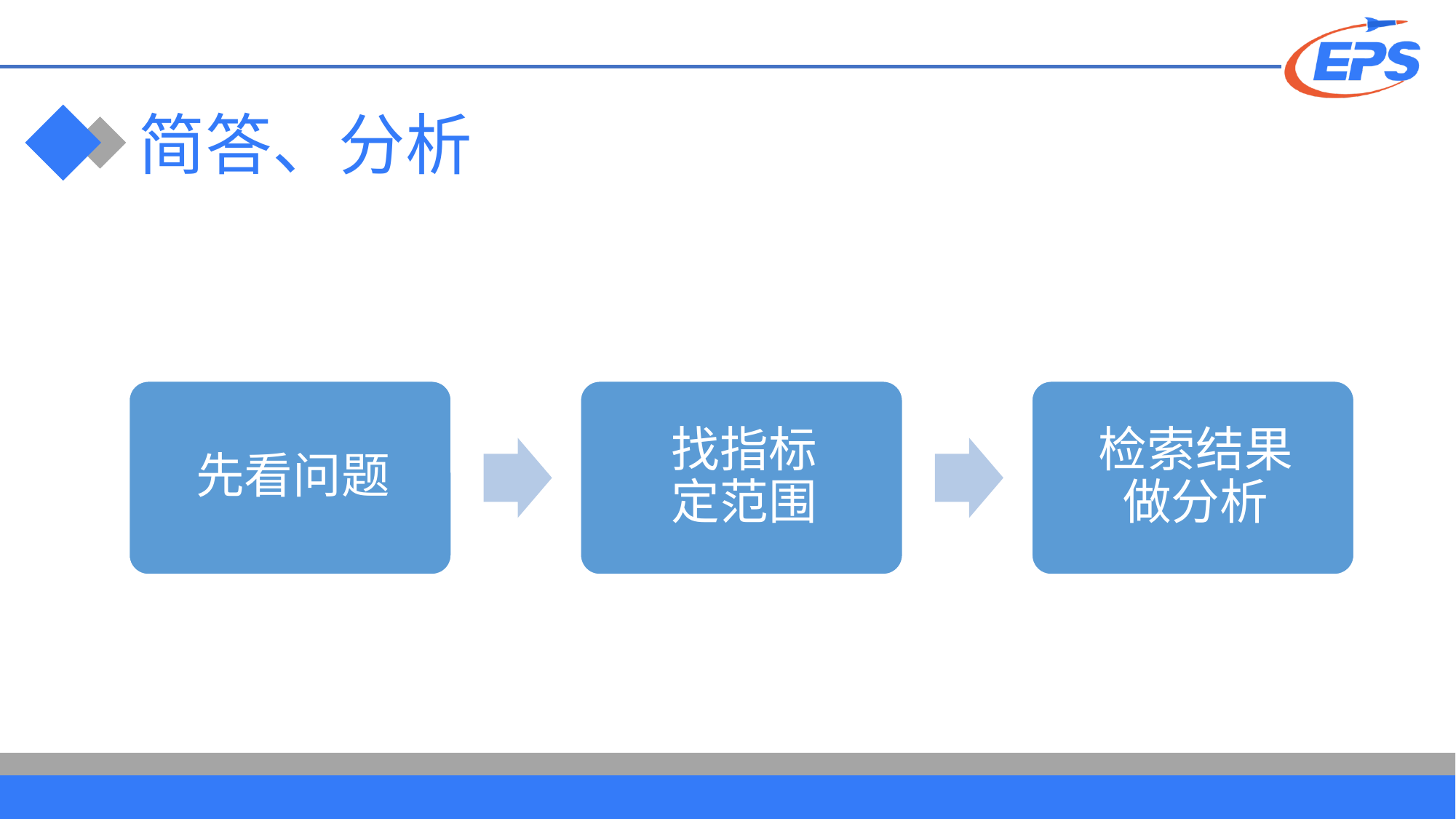

# 简答、分析
先看问题

找指标
定范围

检索结果
做分析